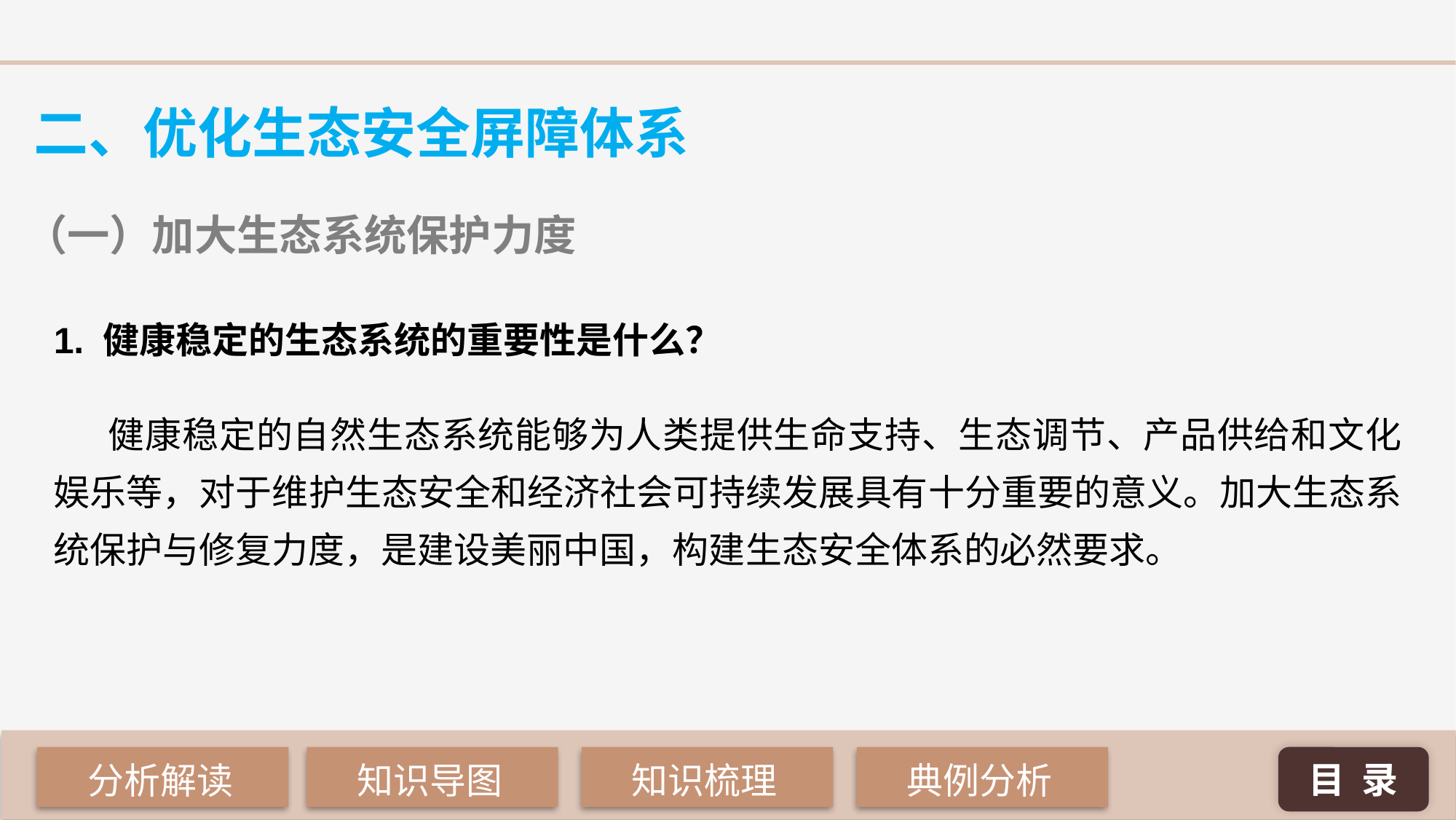

二、优化生态安全屏障体系
（一）加大生态系统保护力度
1. 健康稳定的生态系统的重要性是什么？
健康稳定的自然生态系统能够为人类提供生命支持、生态调节、产品供给和文化娱乐等，对于维护生态安全和经济社会可持续发展具有十分重要的意义。加大生态系统保护与修复力度，是建设美丽中国，构建生态安全体系的必然要求。